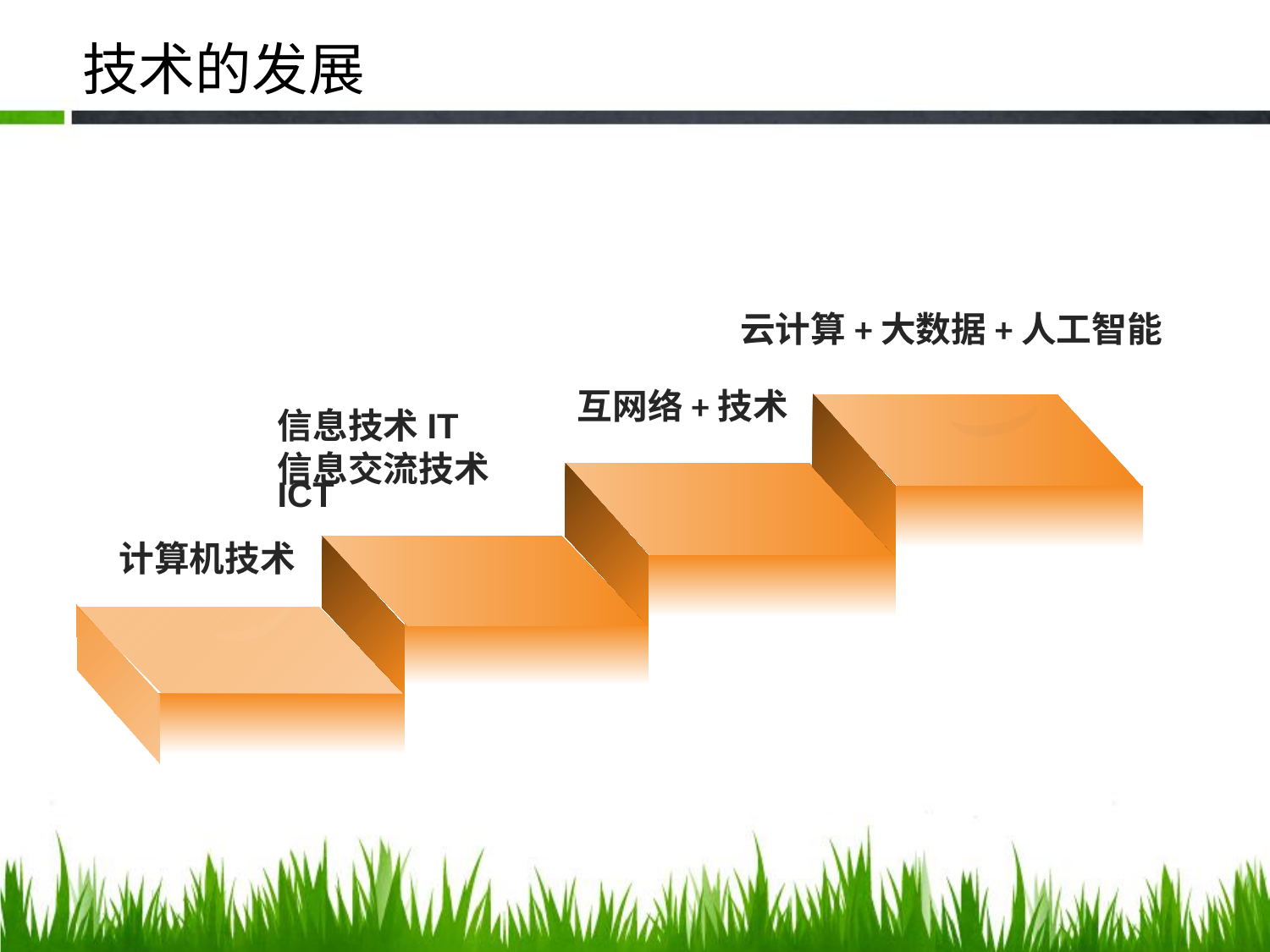

技术的发展
云计算+大数据+人工智能

信息技术IT
信息交流技术ICT

互网络+技术
计算机技术